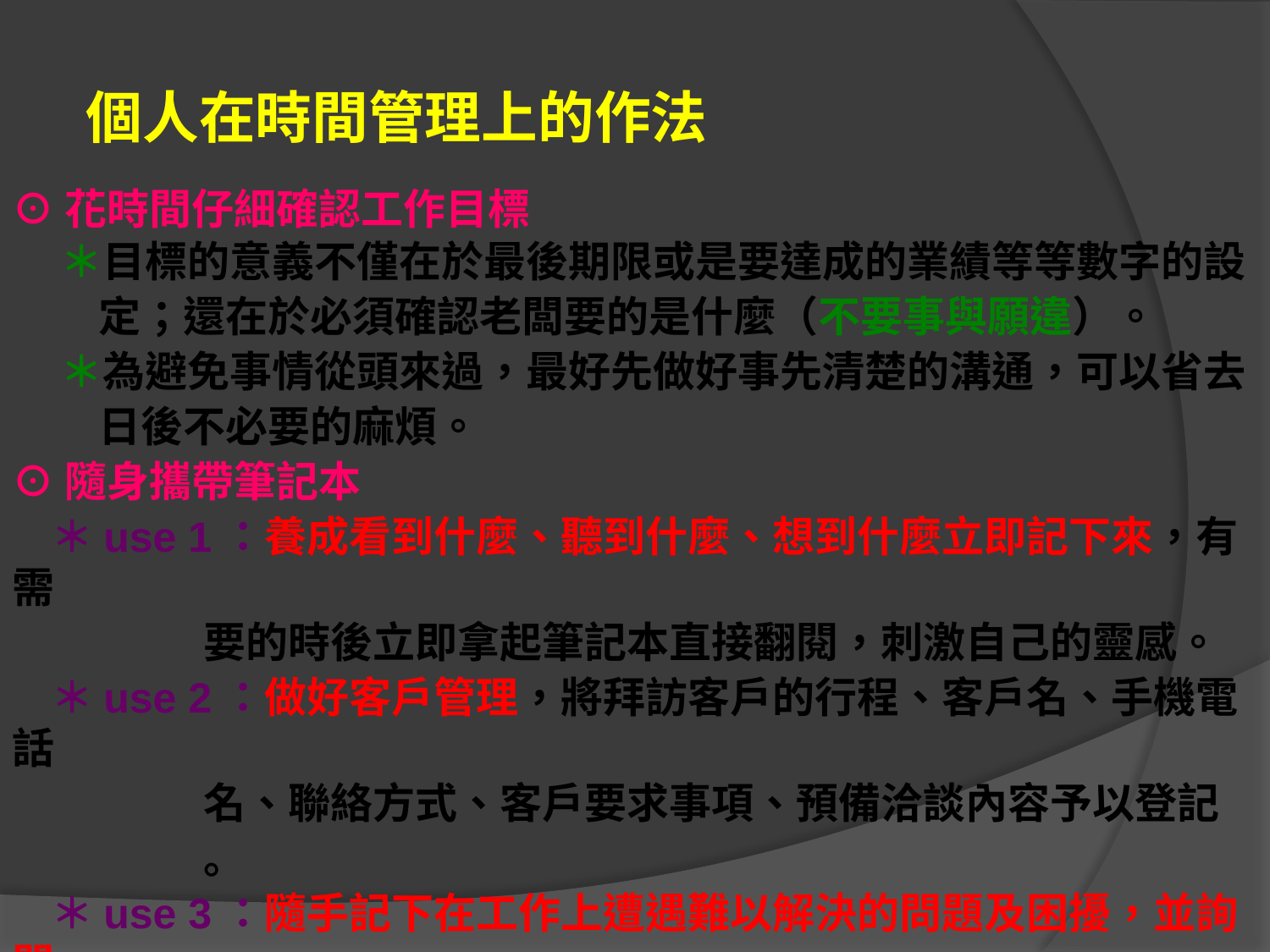

#
  個人在時間管理上的作法
⊙花時間仔細確認工作目標
    ＊目標的意義不僅在於最後期限或是要達成的業績等等數字的設
        定；還在於必須確認老闆要的是什麼（不要事與願違）。
    ＊為避免事情從頭來過，最好先做好事先清楚的溝通，可以省去
        日後不必要的麻煩。
⊙隨身攜帶筆記本
   ＊use 1：養成看到什麼、聽到什麼、想到什麼立即記下來，有需
                   要的時後立即拿起筆記本直接翻閱，刺激自己的靈感。
   ＊use 2：做好客戶管理，將拜訪客戶的行程、客戶名、手機電話
                   名、聯絡方式、客戶要求事項、預備洽談內容予以登記
                   。
   ＊use 3：隨手記下在工作上遭遇難以解決的問題及困擾，並詢問
                   自己為什麼。